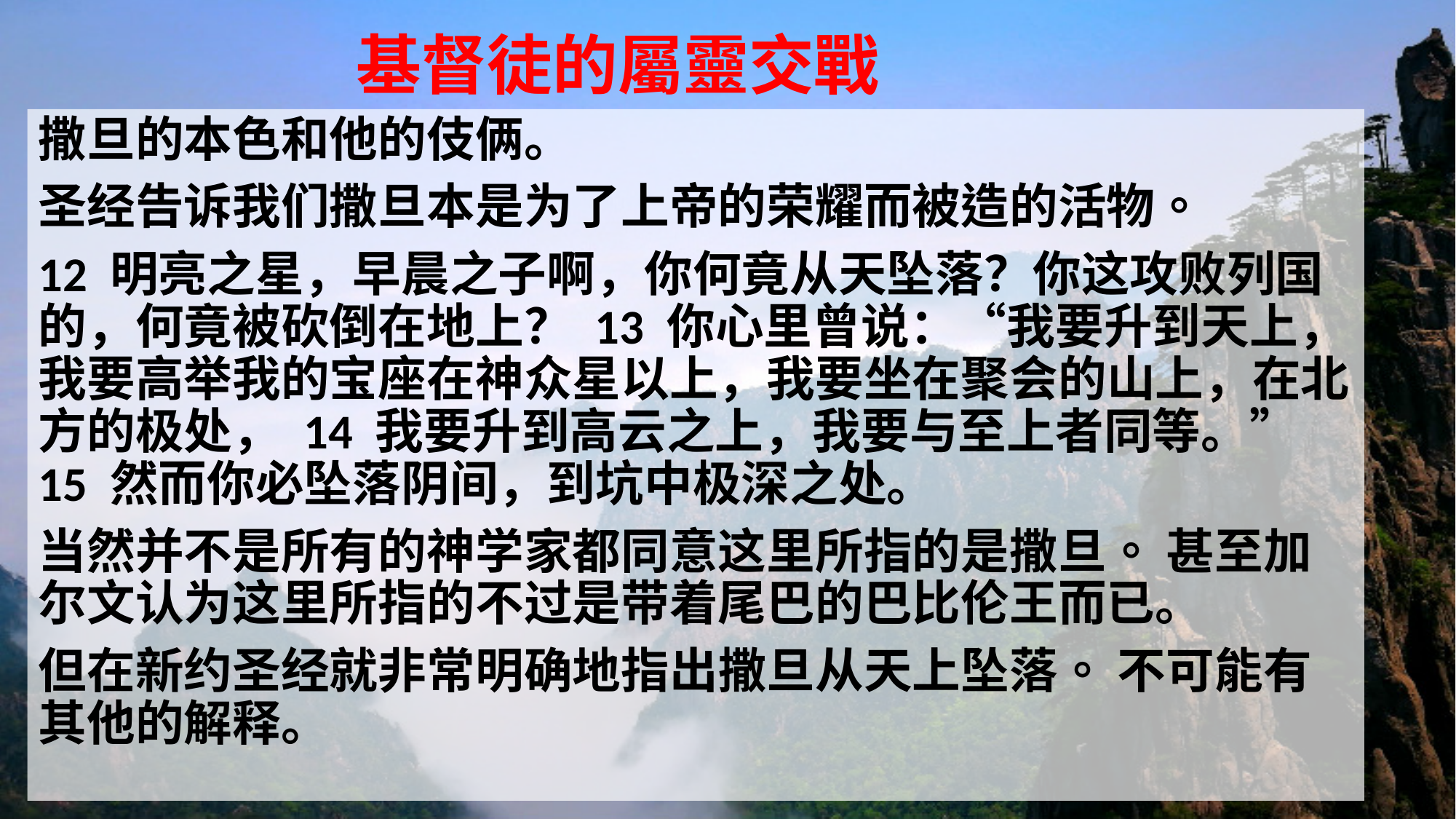

# 基督徒的屬靈交戰
撒旦的本色和他的伎俩。
圣经告诉我们撒旦本是为了上帝的荣耀而被造的活物。
12 明亮之星，早晨之子啊，你何竟从天坠落？你这攻败列国的，何竟被砍倒在地上？ 13 你心里曾说：“我要升到天上，我要高举我的宝座在神众星以上，我要坐在聚会的山上，在北方的极处， 14 我要升到高云之上，我要与至上者同等。” 15 然而你必坠落阴间，到坑中极深之处。
当然并不是所有的神学家都同意这里所指的是撒旦。 甚至加尔文认为这里所指的不过是带着尾巴的巴比伦王而已。
但在新约圣经就非常明确地指出撒旦从天上坠落。 不可能有其他的解释。